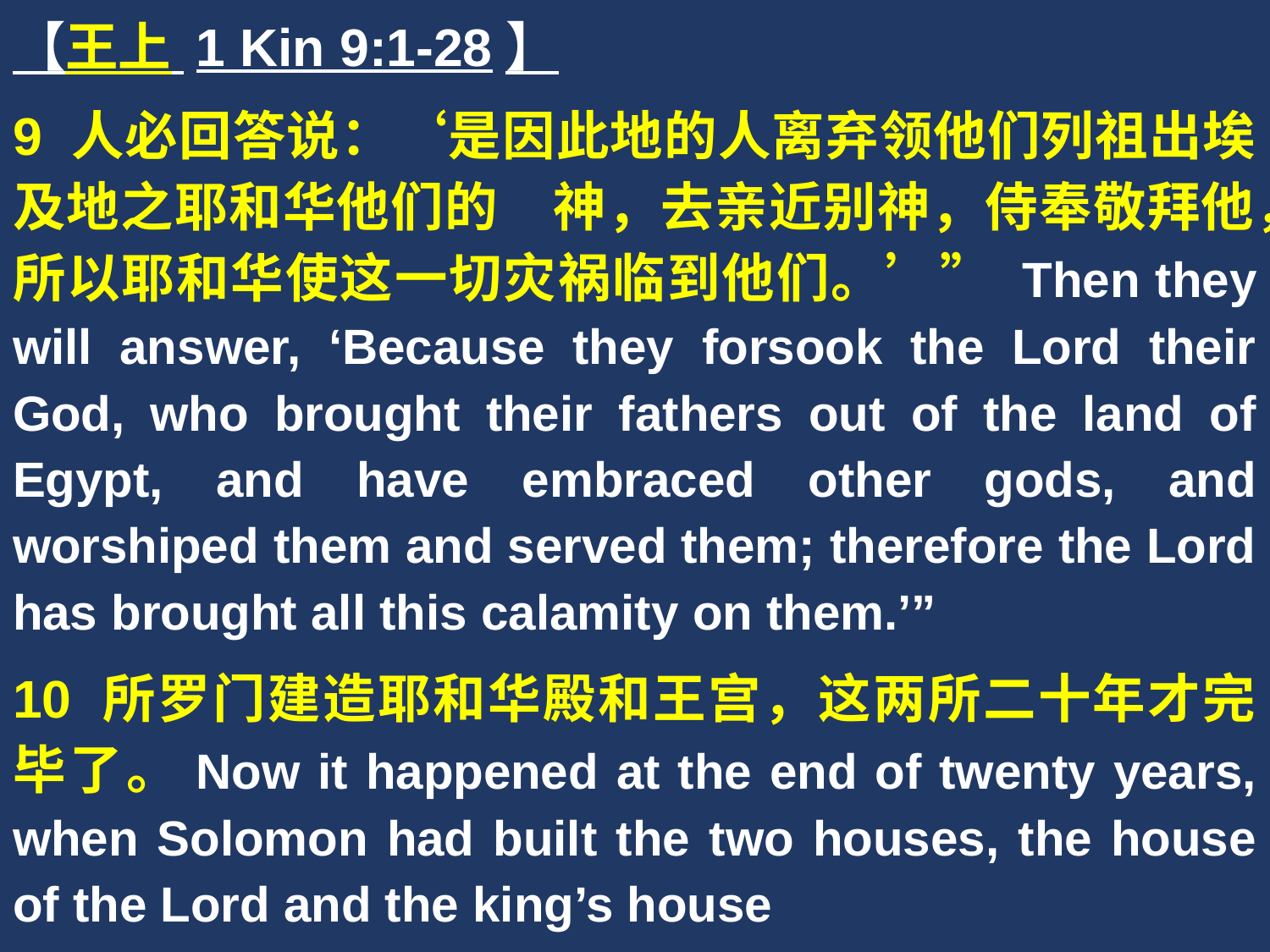

【王上 1 Kin 9:1-28】
9 人必回答说：‘是因此地的人离弃领他们列祖出埃及地之耶和华他们的　神，去亲近别神，侍奉敬拜他，所以耶和华使这一切灾祸临到他们。’” Then they will answer, ‘Because they forsook the Lord their God, who brought their fathers out of the land of Egypt, and have embraced other gods, and worshiped them and served them; therefore the Lord has brought all this calamity on them.’”
10 所罗门建造耶和华殿和王宫，这两所二十年才完毕了。Now it happened at the end of twenty years, when Solomon had built the two houses, the house of the Lord and the king’s house